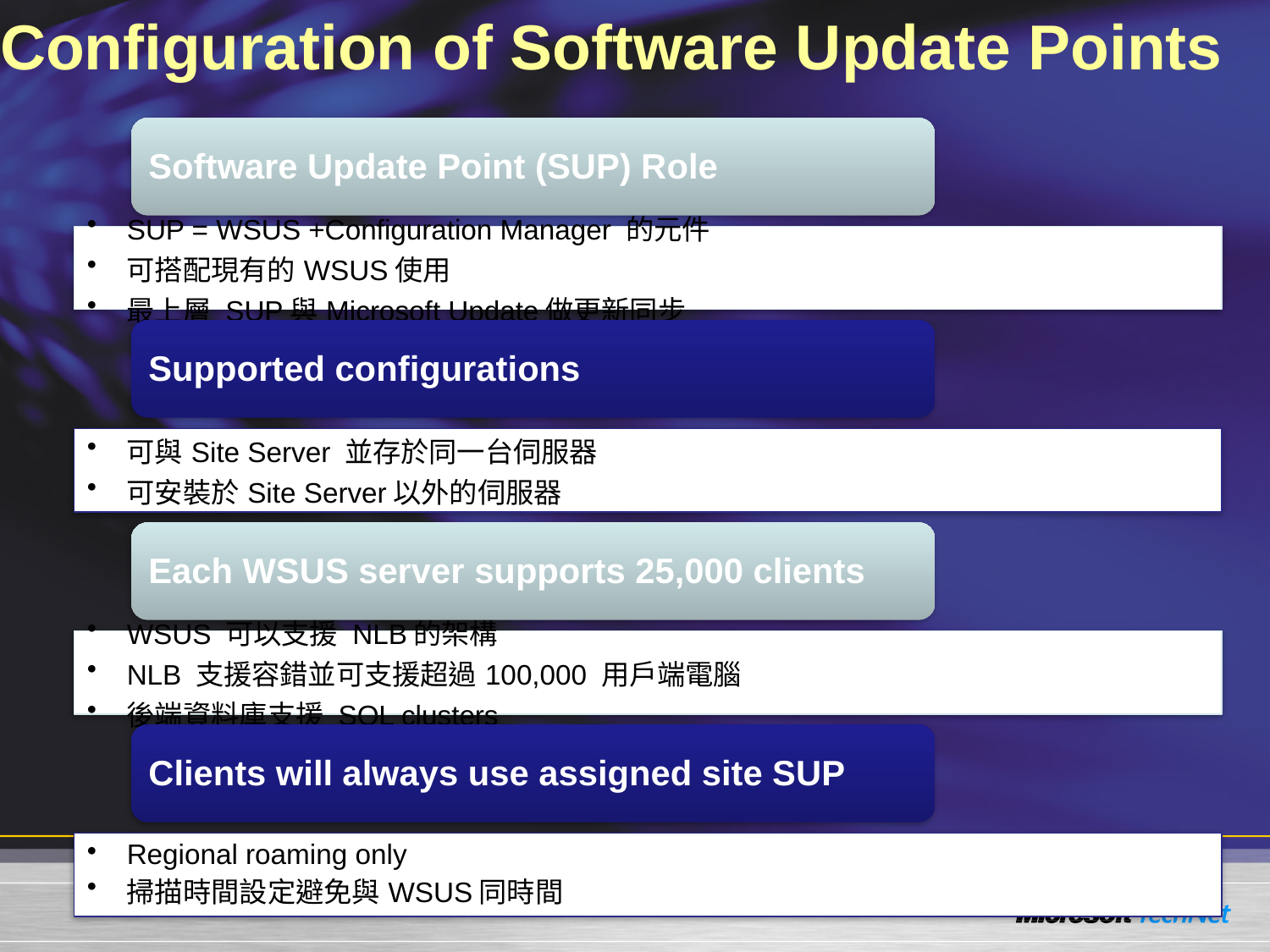

# Configuration of Software Update Points
WSUS 可以支援 NLB的架構
NLB 支援容錯並可支援超過100,000 用戶端電腦
後端資料庫支援 SQL clusters
Clients will always use assigned site SUP
掃描時間設定避免與WSUS同時間
Each WSUS server supports 25,000 clients
Software Update Point (SUP) Role
可搭配現有的WSUS使用
可與Site Server 並存於同一台伺服器
可安裝於Site Server以外的伺服器
Supported configurations
最上層 SUP與Microsoft Update做更新同步
Regional roaming only
SUP = WSUS +Configuration Manager 的元件